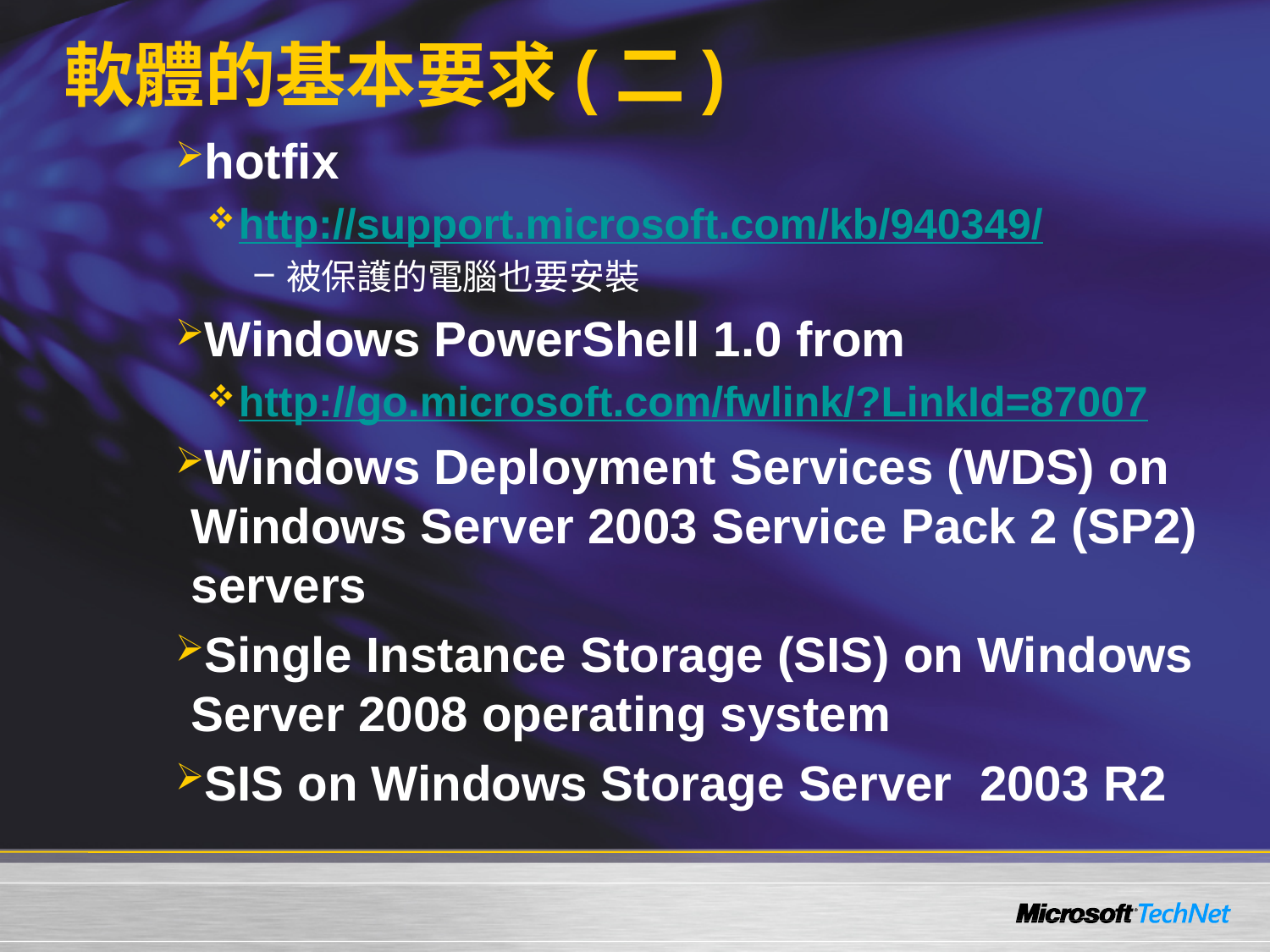

# 軟體的基本要求(二)
hotfix
http://support.microsoft.com/kb/940349/
被保護的電腦也要安裝
Windows PowerShell 1.0 from
http://go.microsoft.com/fwlink/?LinkId=87007
Windows Deployment Services (WDS) on Windows Server 2003 Service Pack 2 (SP2) servers
Single Instance Storage (SIS) on Windows Server 2008 operating system
SIS on Windows Storage Server  2003 R2